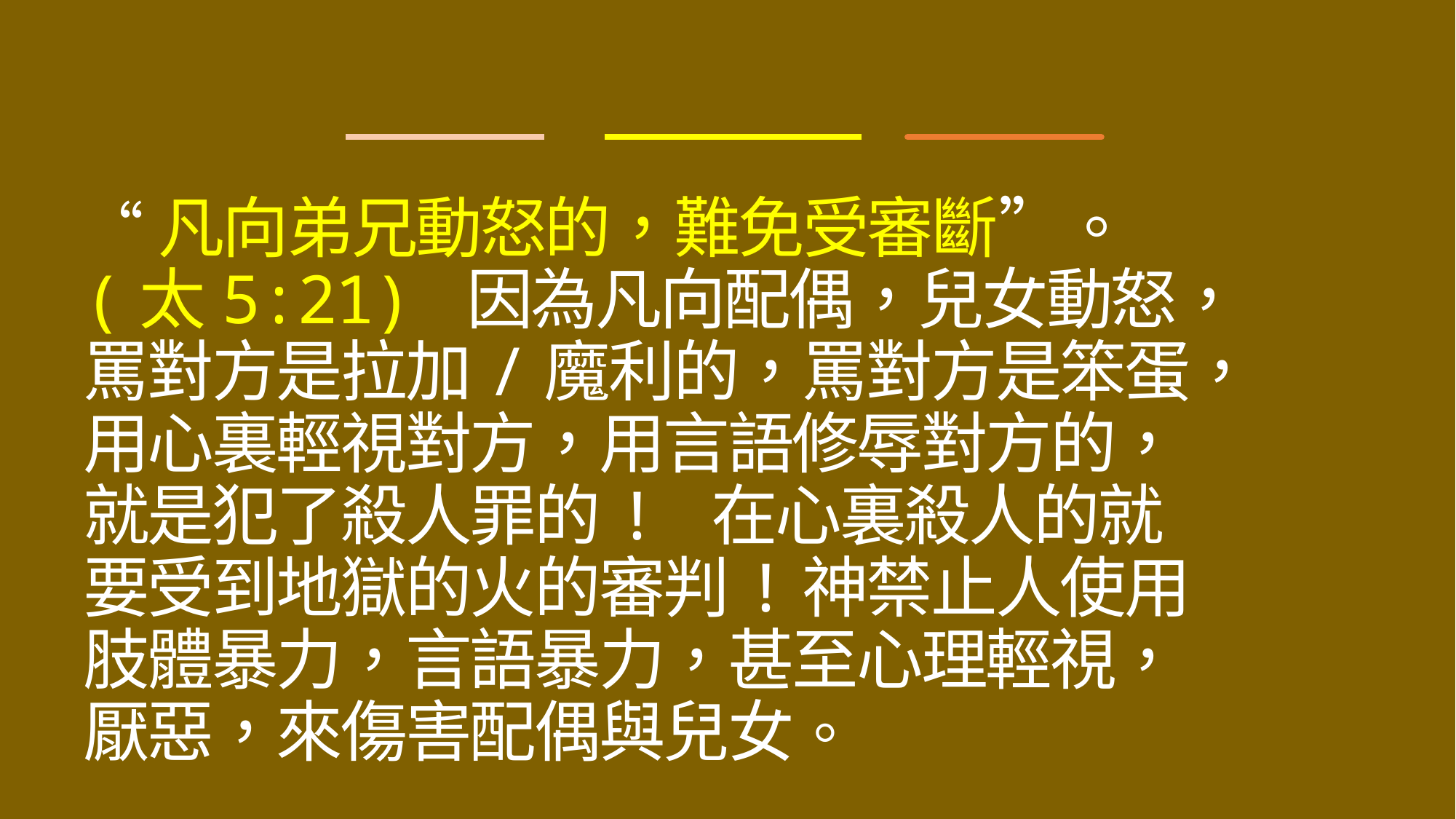

“凡向弟兄動怒的，難免受審斷”。(太5:21) 因為凡向配偶，兒女動怒，罵對方是拉加/魔利的，罵對方是笨蛋，用心裏輕視對方，用言語修辱對方的，就是犯了殺人罪的! 在心裏殺人的就要受到地獄的火的審判!神禁止人使用肢體暴力，言語暴力，甚至心理輕視，厭惡，來傷害配偶與兒女。